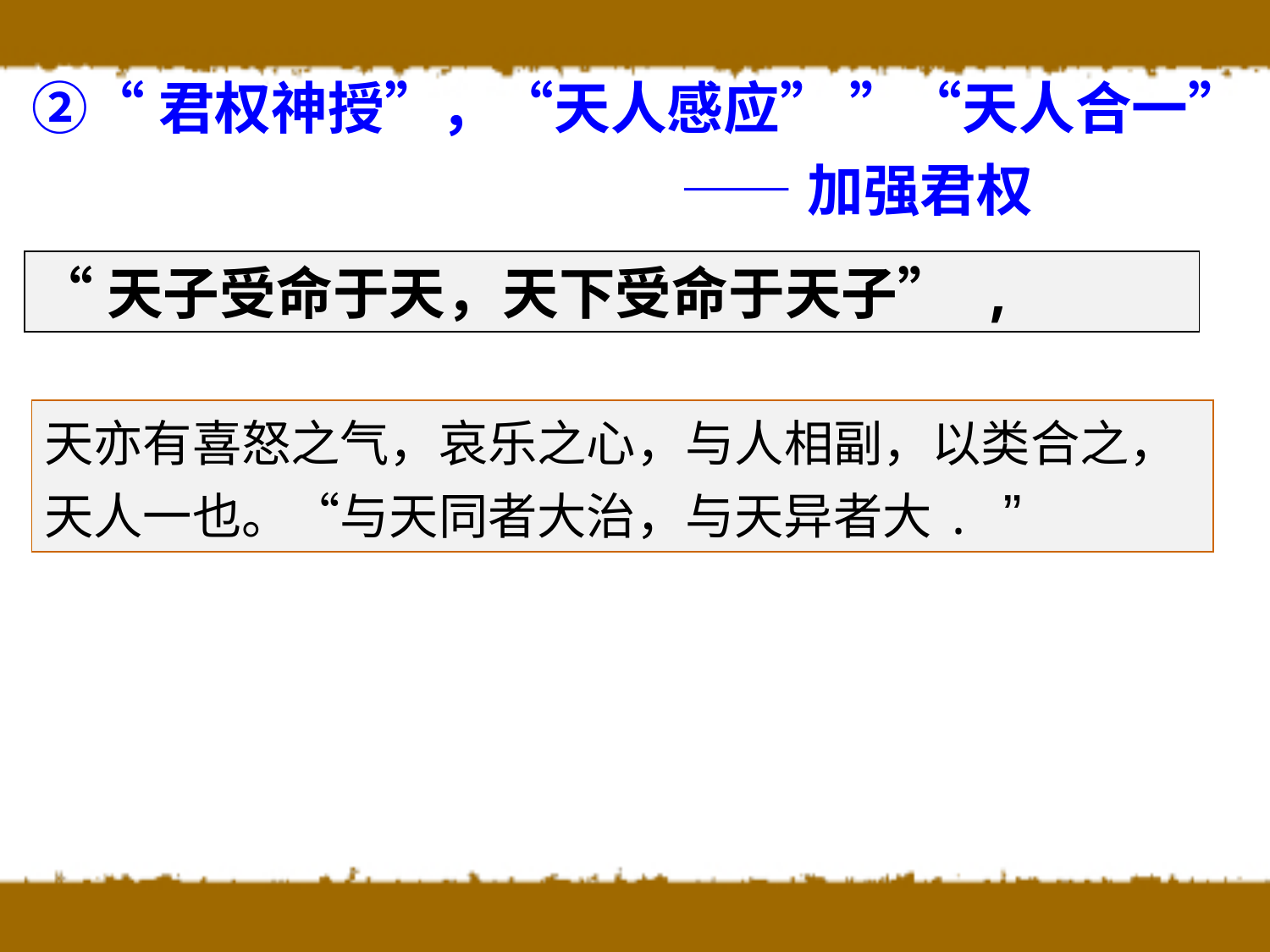

②“君权神授”，“天人感应” ”“天人合一”
                                                 ——加强君权
“天子受命于天，天下受命于天子” ,
天亦有喜怒之气，哀乐之心，与人相副，以类合之，天人一也。“与天同者大治，与天异者大. ”